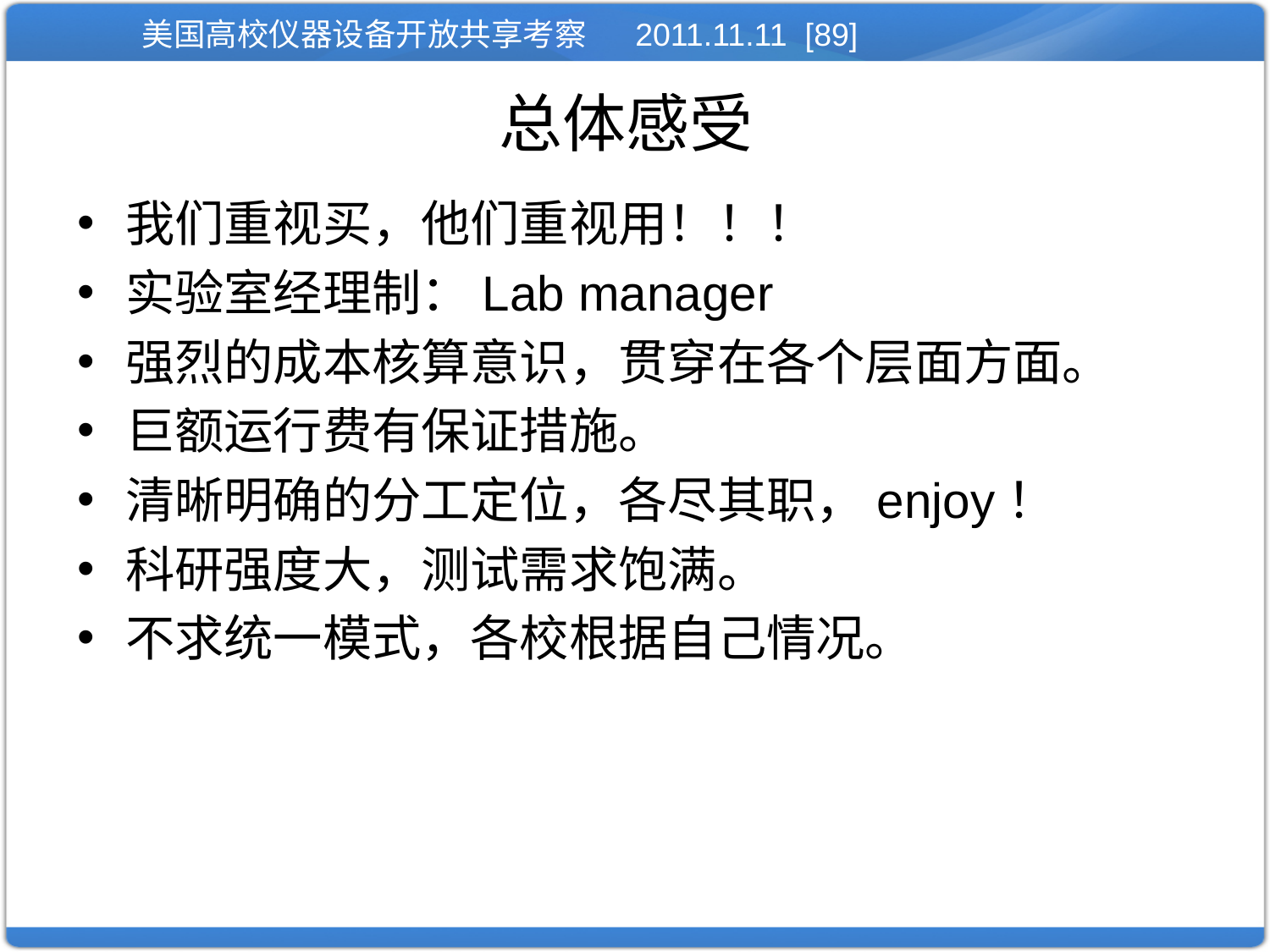

# 总体感受
我们重视买，他们重视用！！！
实验室经理制：Lab manager
强烈的成本核算意识，贯穿在各个层面方面。
巨额运行费有保证措施。
清晰明确的分工定位，各尽其职，enjoy！
科研强度大，测试需求饱满。
不求统一模式，各校根据自己情况。